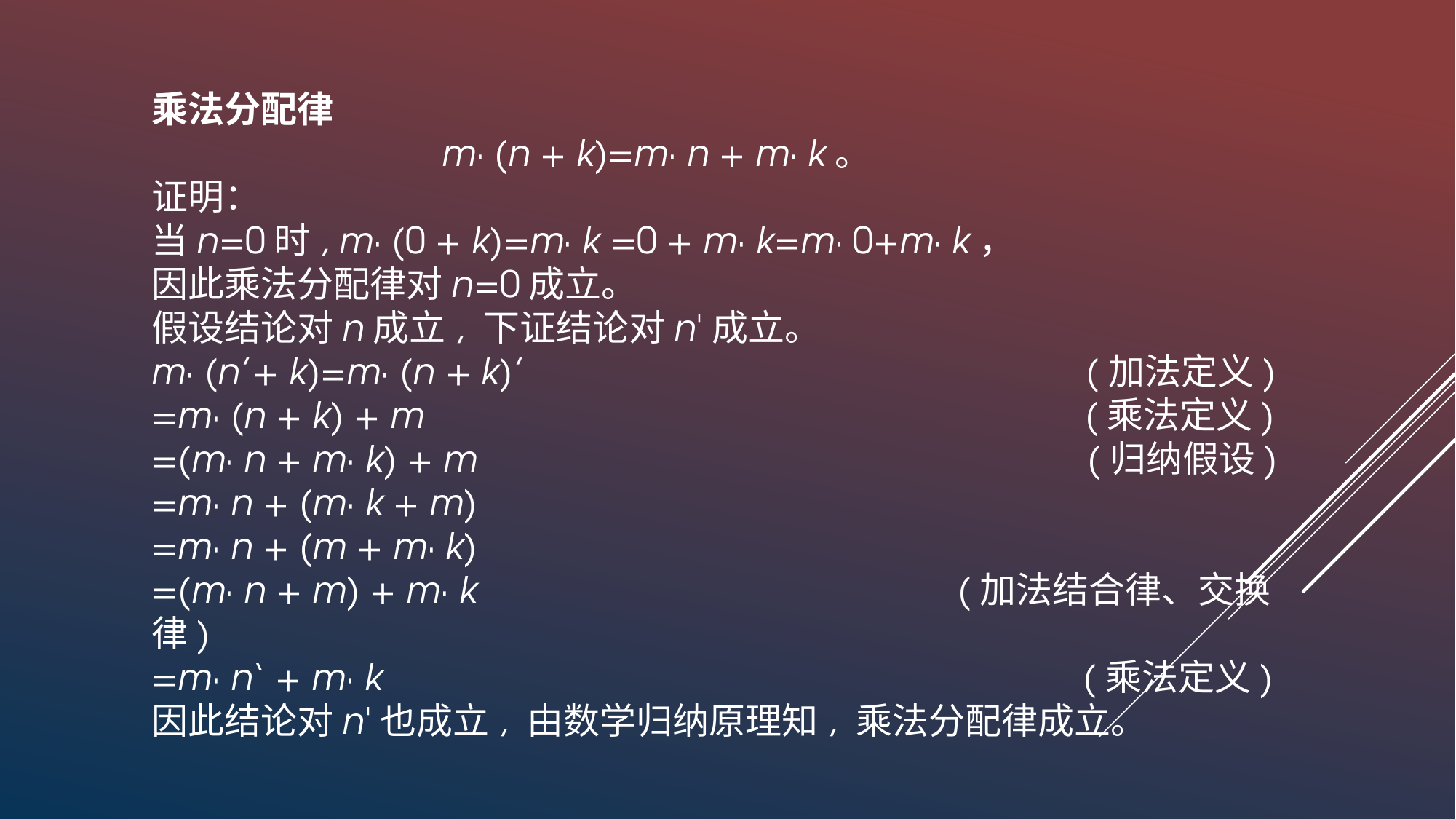

乘法分配律
                             m· (n + k)=m· n + m· k。
证明：
当n=0时, m· (0 + k)=m· k =0 + m· k=m· 0+m· k，
因此乘法分配律对n=0成立。
假设结论对n成立, 下证结论对n'成立。
m· (n’+ k)=m· (n + k)’                                                        (加法定义)
=m· (n + k) + m                                                                  (乘法定义)
=(m· n + m· k) + m                                                             (归纳假设)
=m· n + (m· k + m)
=m· n + (m + m· k)
=(m· n + m) + m· k                                                (加法结合律、交换律)
=m· n‘ + m· k                                                                      (乘法定义)
因此结论对n'也成立, 由数学归纳原理知, 乘法分配律成立。